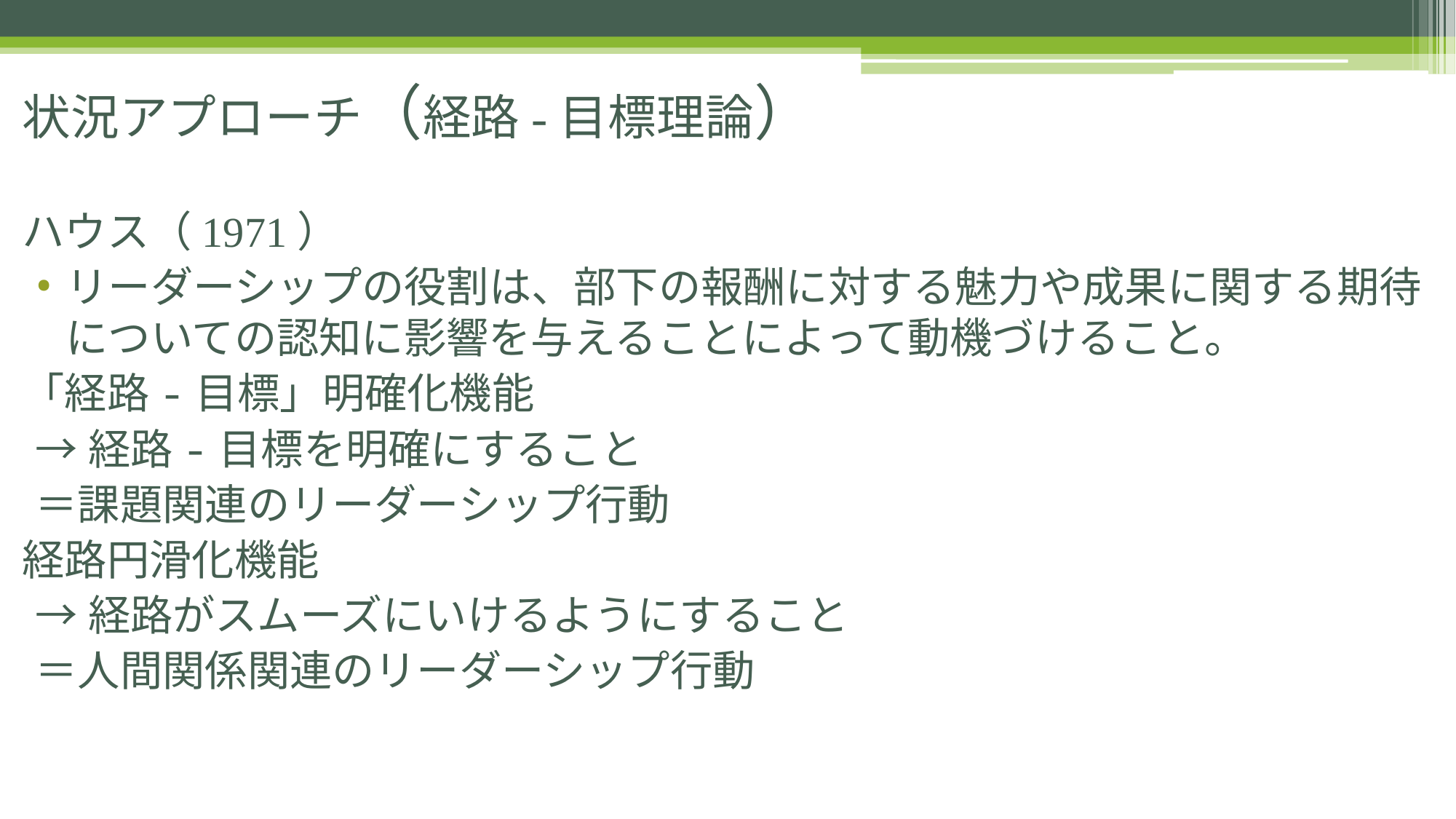

# 状況アプローチ（経路-目標理論）
ハウス（1971）
リーダーシップの役割は、部下の報酬に対する魅力や成果に関する期待についての認知に影響を与えることによって動機づけること。
「経路-目標」明確化機能
→経路-目標を明確にすること
＝課題関連のリーダーシップ行動
経路円滑化機能
→経路がスムーズにいけるようにすること
＝人間関係関連のリーダーシップ行動